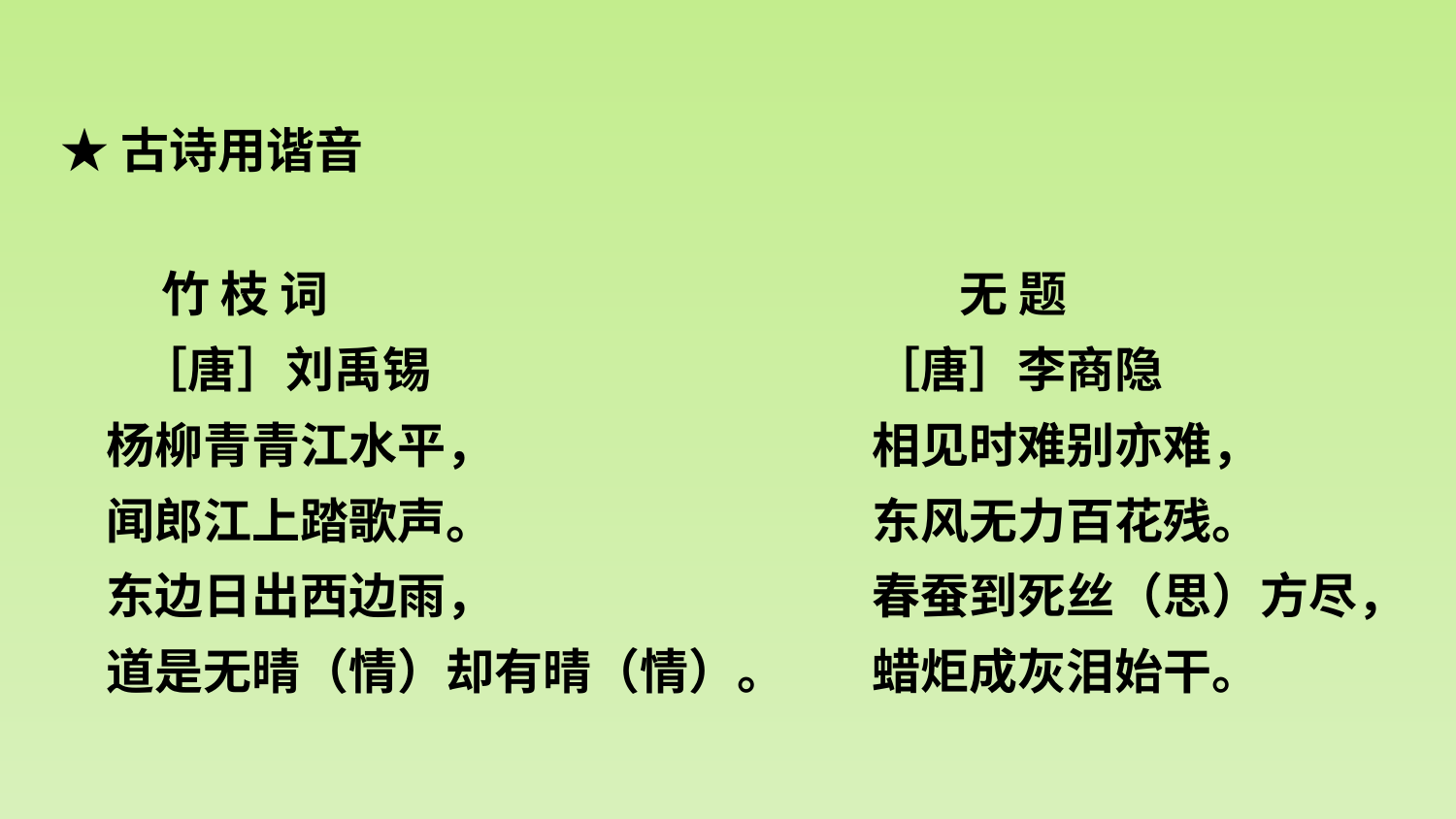

★古诗用谐音
    竹 枝 词
  ［唐］刘禹锡
杨柳青青江水平，
闻郎江上踏歌声。
东边日出西边雨，
道是无晴（情）却有晴（情）。
         无 题
 ［唐］李商隐
 相见时难别亦难，
 东风无力百花残。
 春蚕到死丝（思）方尽，
 蜡炬成灰泪始干。